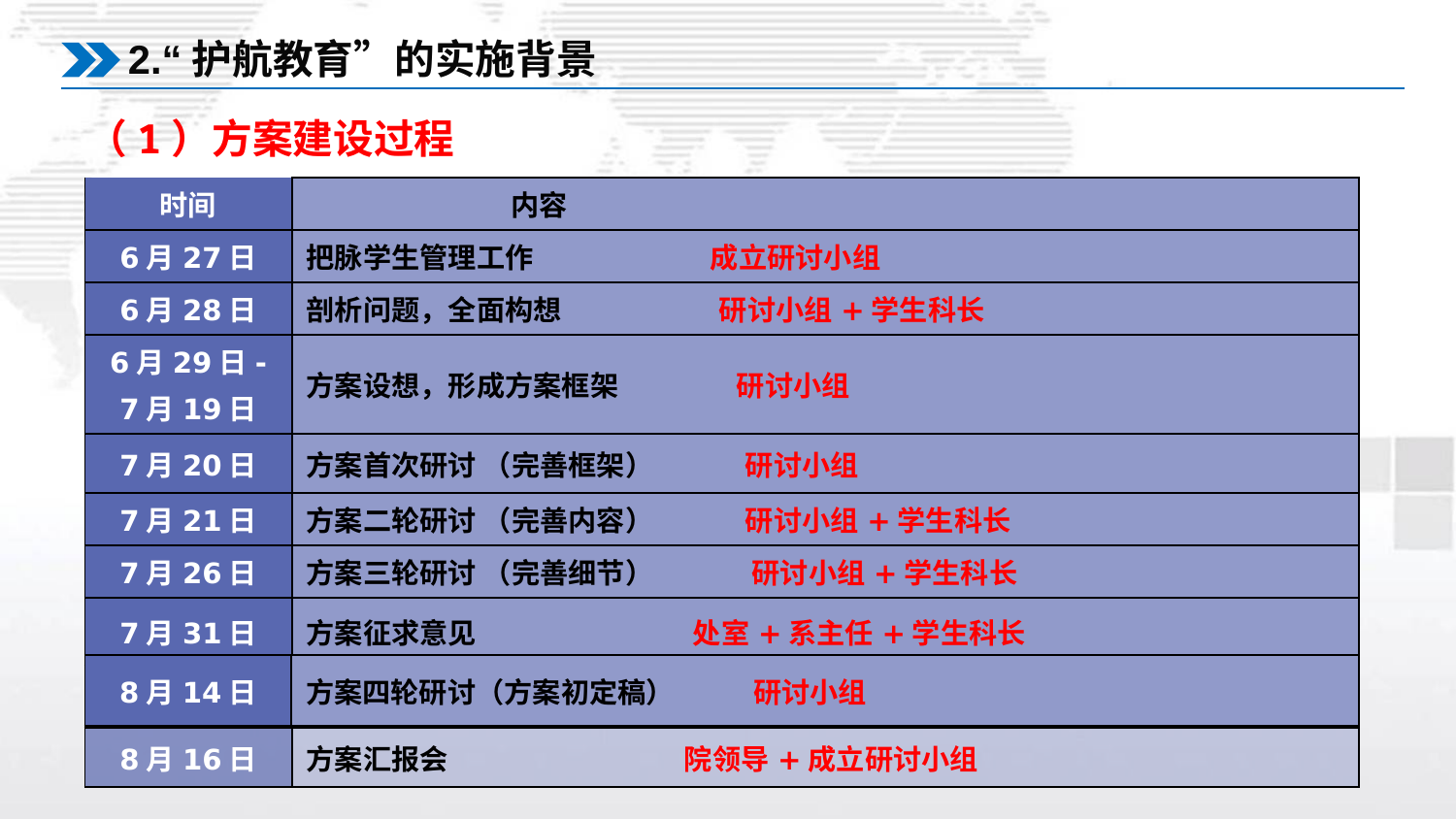

2.“护航教育”的实施背景

# （1）方案建设过程
| 时间 | 内容 |
| --- | --- |
| 6月27日 | 把脉学生管理工作 成立研讨小组 |
| 6月28日 | 剖析问题，全面构想 研讨小组+学生科长 |
| 6月29日- 7月19日 | 方案设想，形成方案框架 研讨小组 |
| 7月20日 | 方案首次研讨 （完善框架） 研讨小组 |
| 7月21日 | 方案二轮研讨 （完善内容） 研讨小组+学生科长 |
| 7月26日 | 方案三轮研讨 （完善细节） 研讨小组+学生科长 |
| 7月31日 | 方案征求意见 处室+系主任+学生科长 |
| 8月14日 | 方案四轮研讨（方案初定稿） 研讨小组 |
| --- | --- |
| 8月16日 | 方案汇报会 院领导+成立研讨小组 |
| --- | --- |